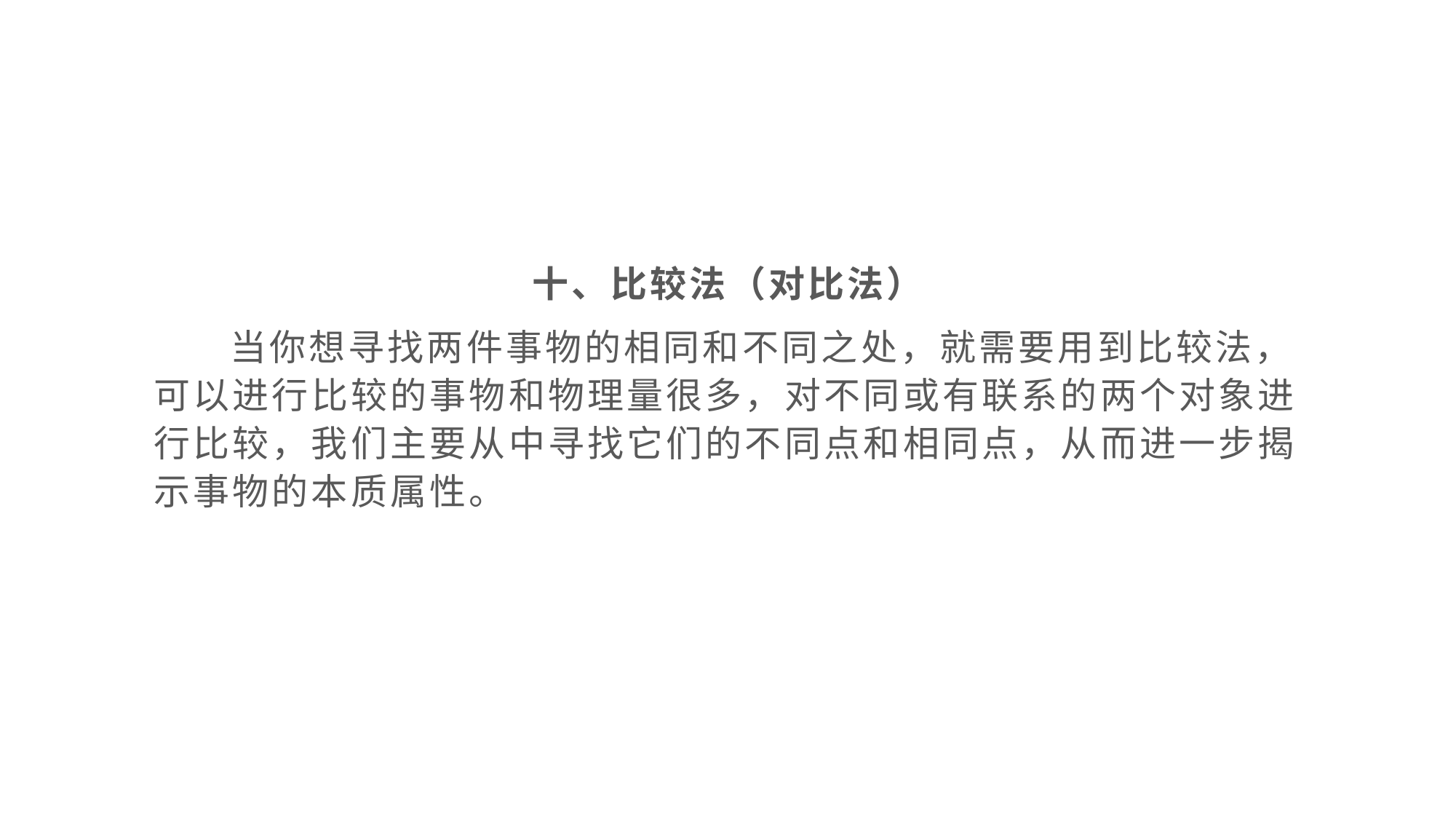

十、比较法（对比法）
      当你想寻找两件事物的相同和不同之处，就需要用到比较法，可以进行比较的事物和物理量很多，对不同或有联系的两个对象进行比较，我们主要从中寻找它们的不同点和相同点，从而进一步揭示事物的本质属性。